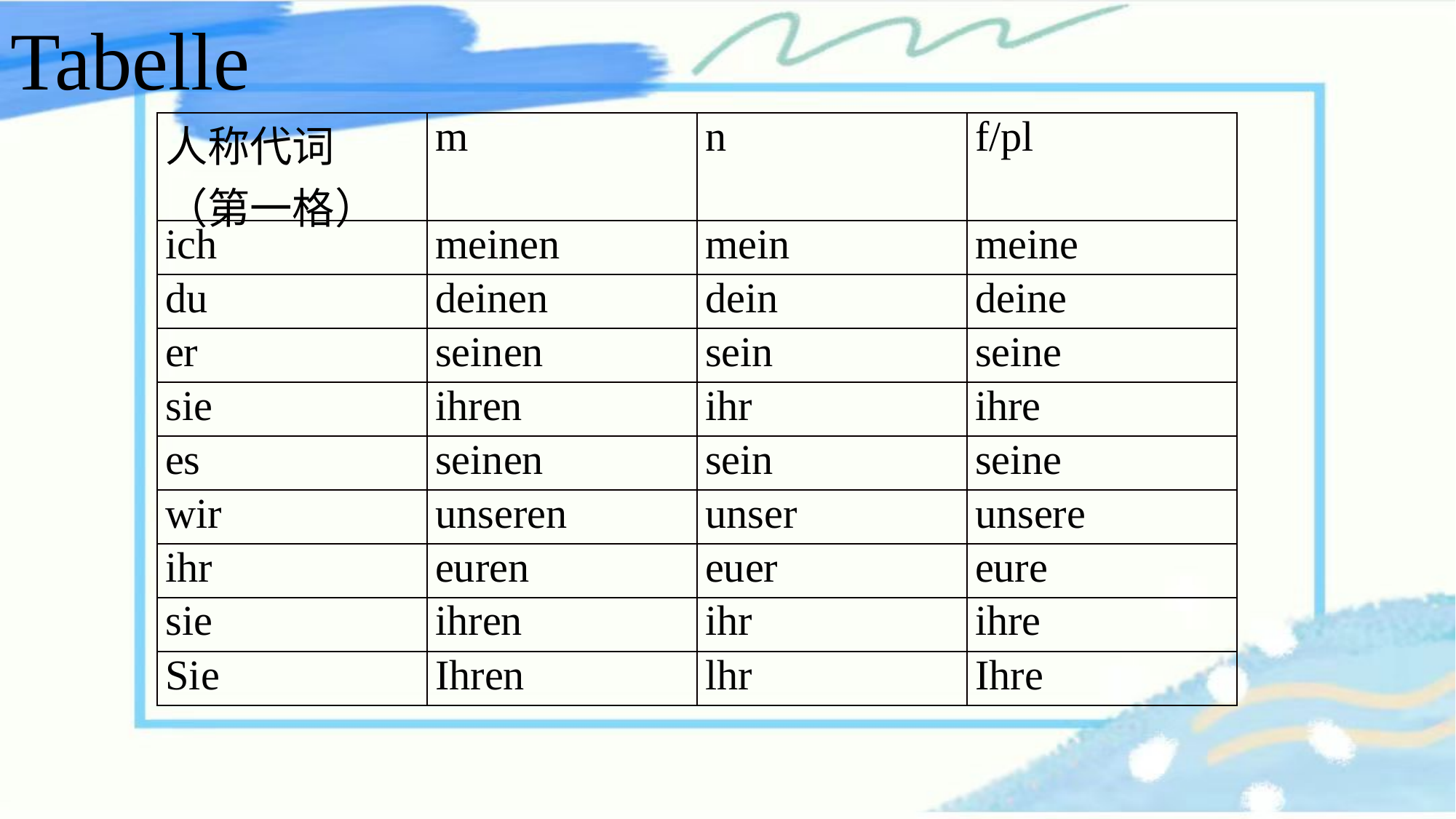

Tabelle
| 人称代词（第一格） | m | n | f/pl |
| --- | --- | --- | --- |
| ich | meinen | mein | meine |
| du | deinen | dein | deine |
| er | seinen | sein | seine |
| sie | ihren | ihr | ihre |
| es | seinen | sein | seine |
| wir | unseren | unser | unsere |
| ihr | euren | euer | eure |
| sie | ihren | ihr | ihre |
| Sie | Ihren | lhr | Ihre |